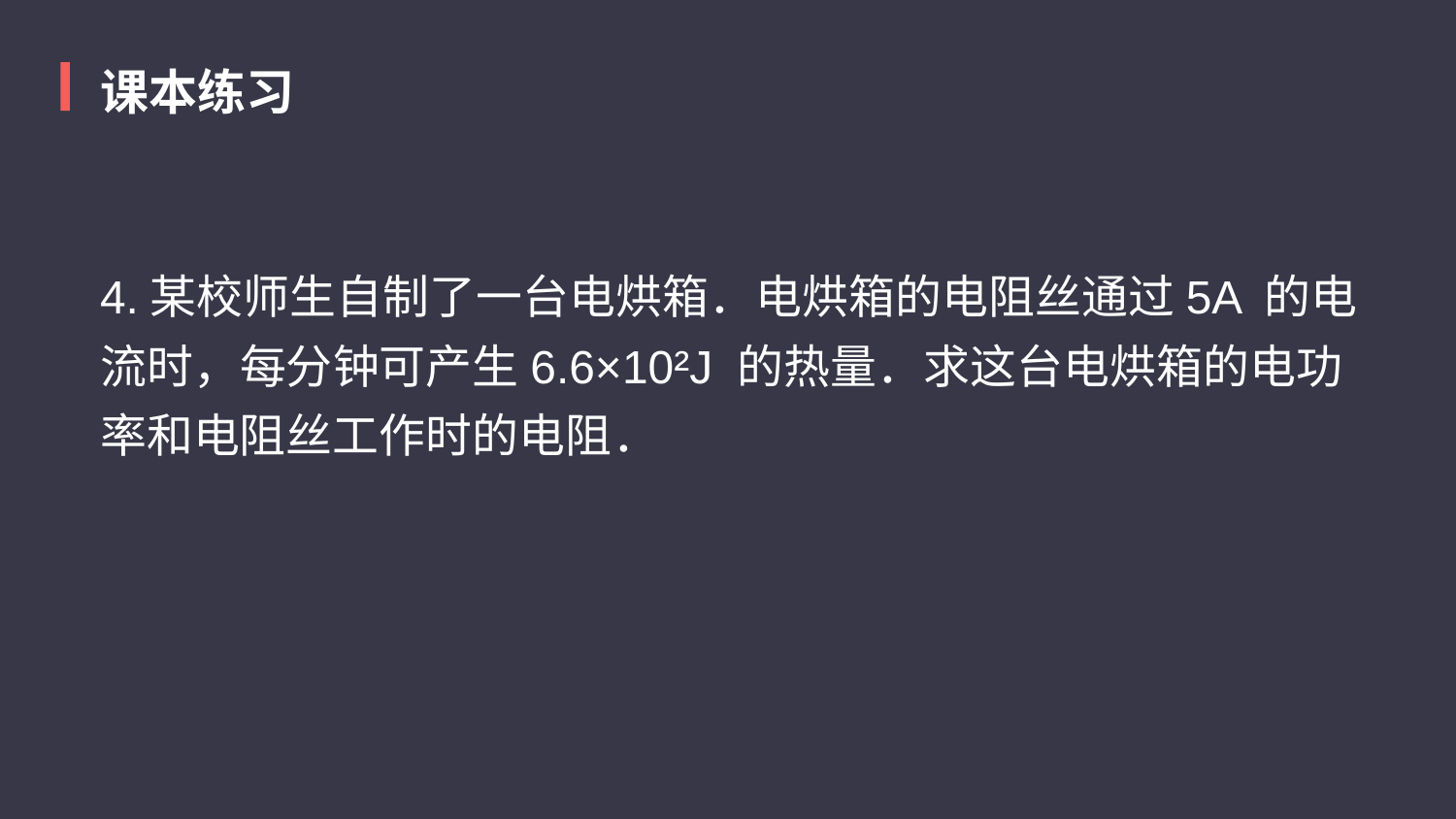

课本练习

4.某校师生自制了一台电烘箱．电烘箱的电阻丝通过5A 的电流时，每分钟可产生6.6×10²J 的热量．求这台电烘箱的电功率和电阻丝工作时的电阻．